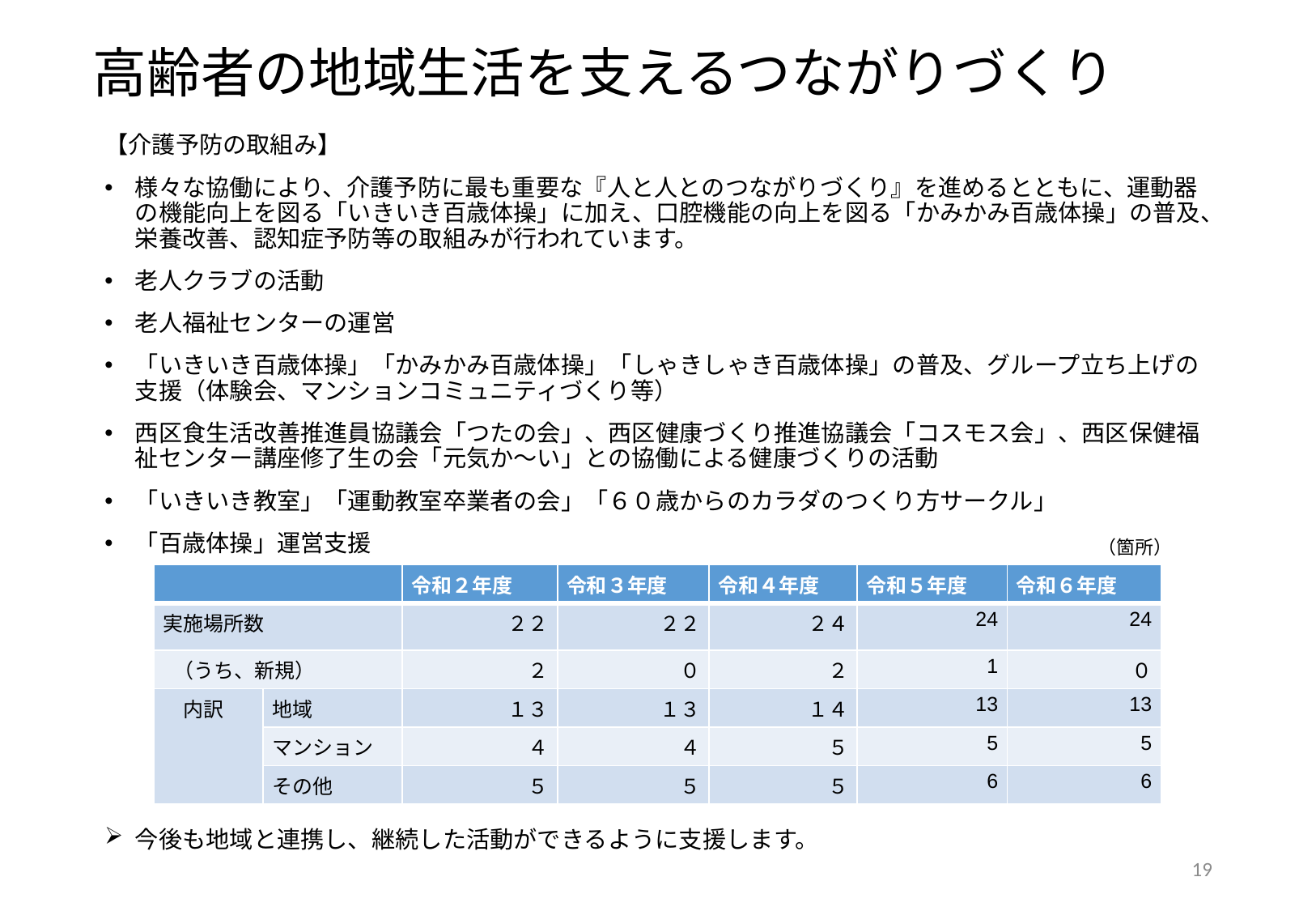

# 高齢者の地域生活を支えるつながりづくり
【介護予防の取組み】
様々な協働により、介護予防に最も重要な『人と人とのつながりづくり』を進めるとともに、運動器の機能向上を図る「いきいき百歳体操」に加え、口腔機能の向上を図る「かみかみ百歳体操」の普及、栄養改善、認知症予防等の取組みが行われています。
老人クラブの活動
老人福祉センターの運営
「いきいき百歳体操」「かみかみ百歳体操」「しゃきしゃき百歳体操」の普及、グループ立ち上げの支援（体験会、マンションコミュニティづくり等）
西区食生活改善推進員協議会「つたの会」、西区健康づくり推進協議会「コスモス会」、西区保健福祉センター講座修了生の会「元気か～い」との協働による健康づくりの活動
「いきいき教室」「運動教室卒業者の会」「６０歳からのカラダのつくり方サークル」
「百歳体操」運営支援

今後も地域と連携し、継続した活動ができるように支援します。
（箇所）
|  |  | 令和２年度 | 令和３年度 | 令和４年度 | 令和５年度 | 令和６年度 |
| --- | --- | --- | --- | --- | --- | --- |
| 実施場所数 |  | ２２ | ２２ | ２４ | 24 | 24 |
| （うち、新規） |  | ２ | ０ | ２ | 1 | ０ |
| 内訳 | 地域 | １３ | １３ | １４ | 13 | 13 |
|  | マンション | ４ | ４ | ５ | 5 | 5 |
|  | その他 | ５ | ５ | ５ | 6 | 6 |
19